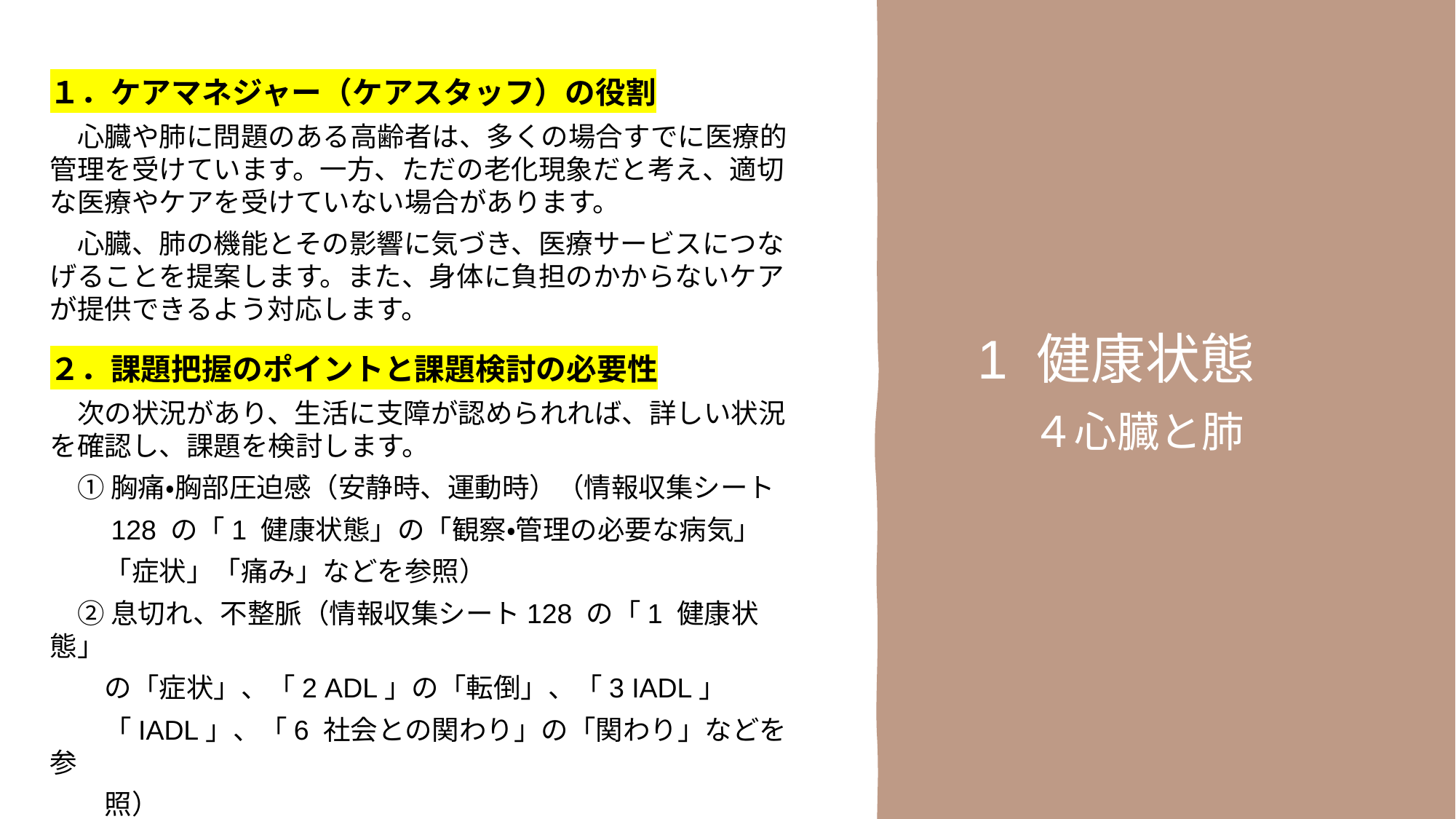

１．ケアマネジャー（ケアスタッフ）の役割
　心臓や肺に問題のある高齢者は、多くの場合すでに医療的管理を受けています。一方、ただの老化現象だと考え、適切な医療やケアを受けていない場合があります。
　心臓、肺の機能とその影響に気づき、医療サービスにつなげることを提案します。また、身体に負担のかからないケアが提供できるよう対応します。

２．課題把握のポイントと課題検討の必要性
　次の状況があり、生活に支障が認められれば、詳しい状況を確認し、課題を検討します。
　① 胸痛・胸部圧迫感（安静時、運動時）（情報収集シート
　　128 の「1 健康状態」の「観察・管理の必要な病気」
　　「症状」「痛み」などを参照）
　② 息切れ、不整脈（情報収集シート128 の「1 健康状態」
　　の「症状」、「2 ADL」の「転倒」、「3 IADL」
　　「IADL」、「6 社会との関わり」の「関わり」などを参
　　照）

1 健康状態
　４心臓と肺